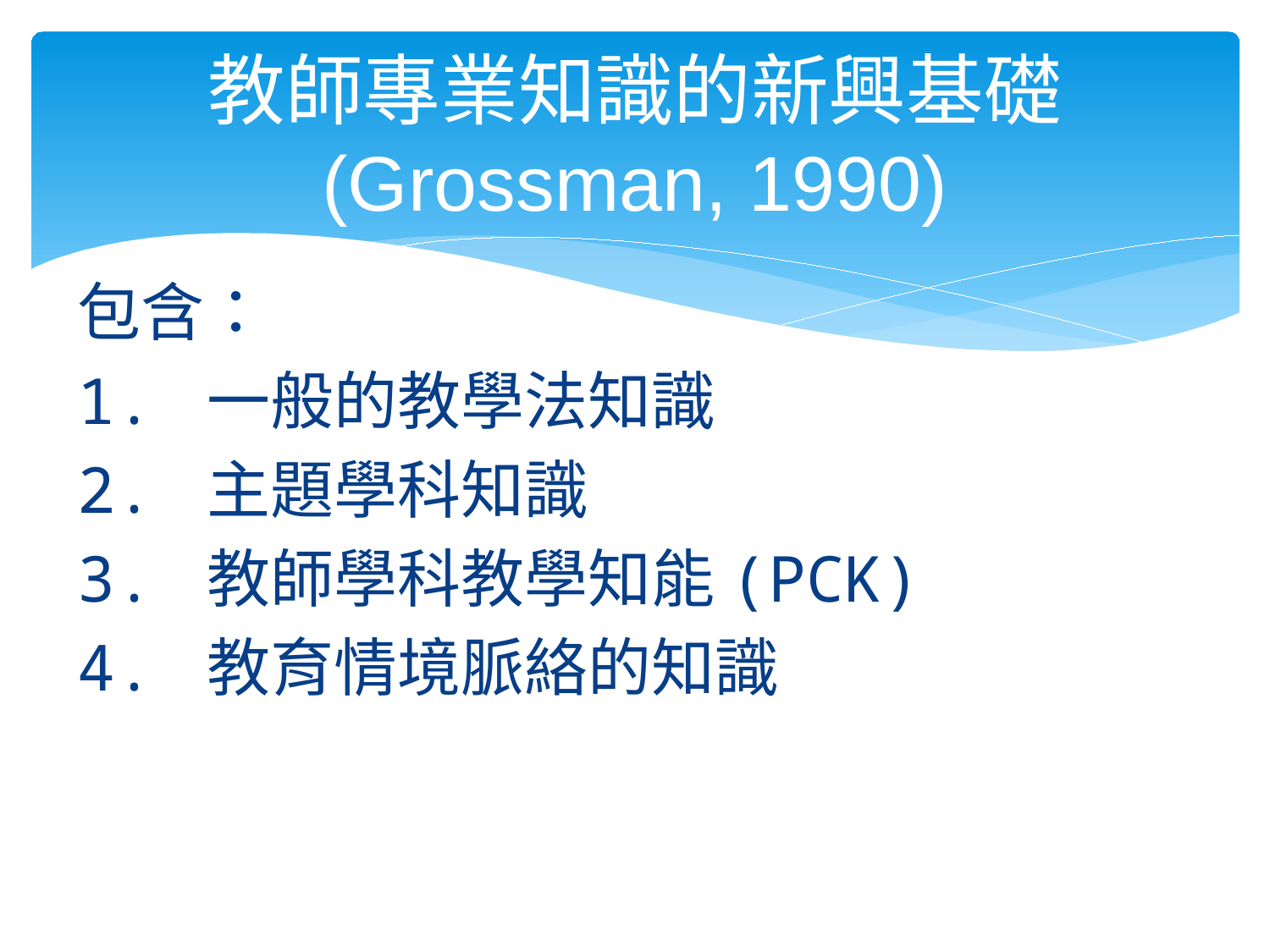

# 教師專業知識的新興基礎 (Grossman, 1990)
包含：
1. 一般的教學法知識
2. 主題學科知識
3. 教師學科教學知能(PCK)
4. 教育情境脈絡的知識